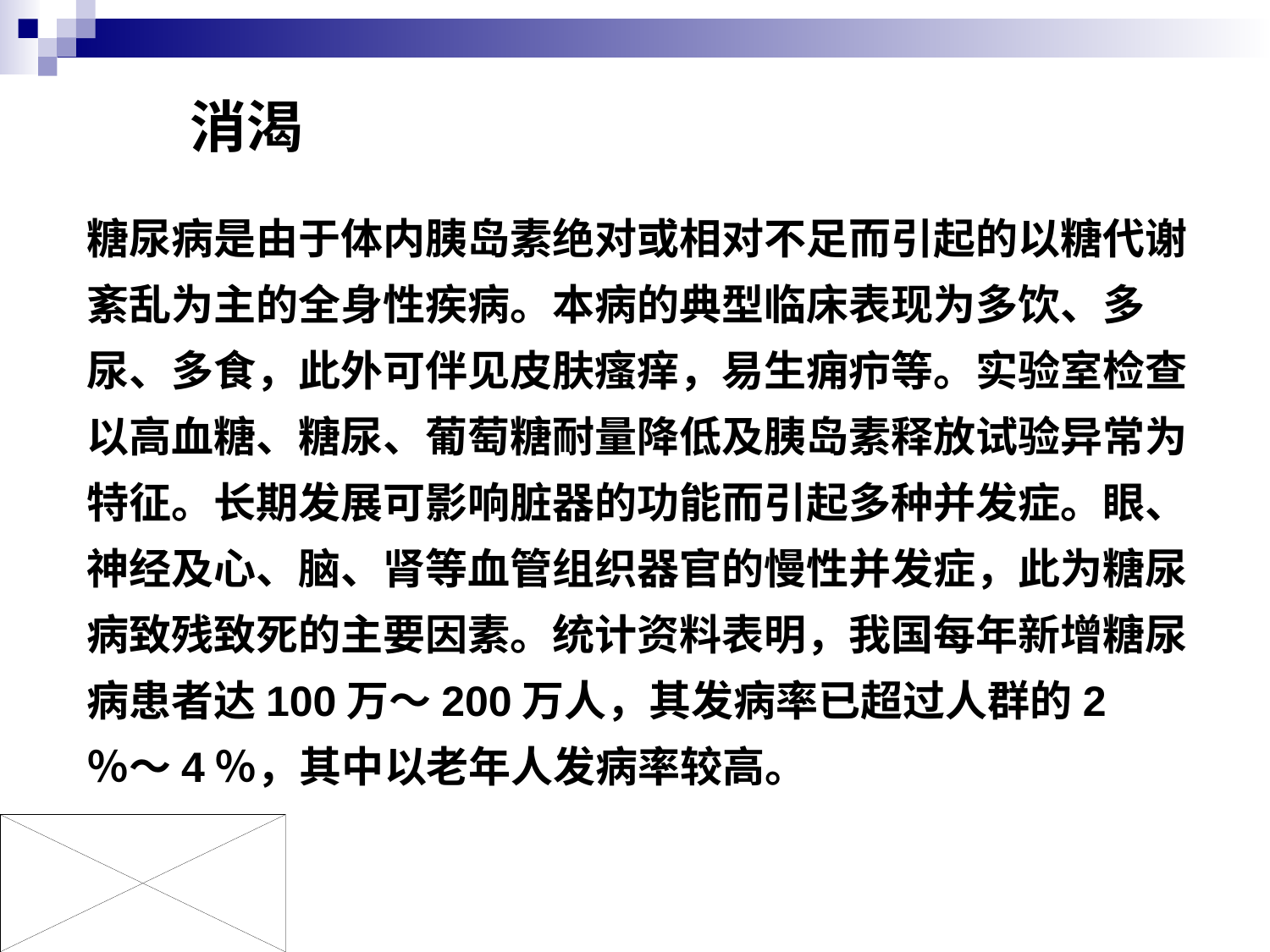

消渴

糖尿病是由于体内胰岛素绝对或相对不足而引起的以糖代谢紊乱为主的全身性疾病。本病的典型临床表现为多饮、多尿、多食，此外可伴见皮肤瘙痒，易生痈疖等。实验室检查以高血糖、糖尿、葡萄糖耐量降低及胰岛素释放试验异常为特征。长期发展可影响脏器的功能而引起多种并发症。眼、神经及心、脑、肾等血管组织器官的慢性并发症，此为糖尿病致残致死的主要因素。统计资料表明，我国每年新增糖尿病患者达100万～200万人，其发病率已超过人群的2％～4％，其中以老年人发病率较高。